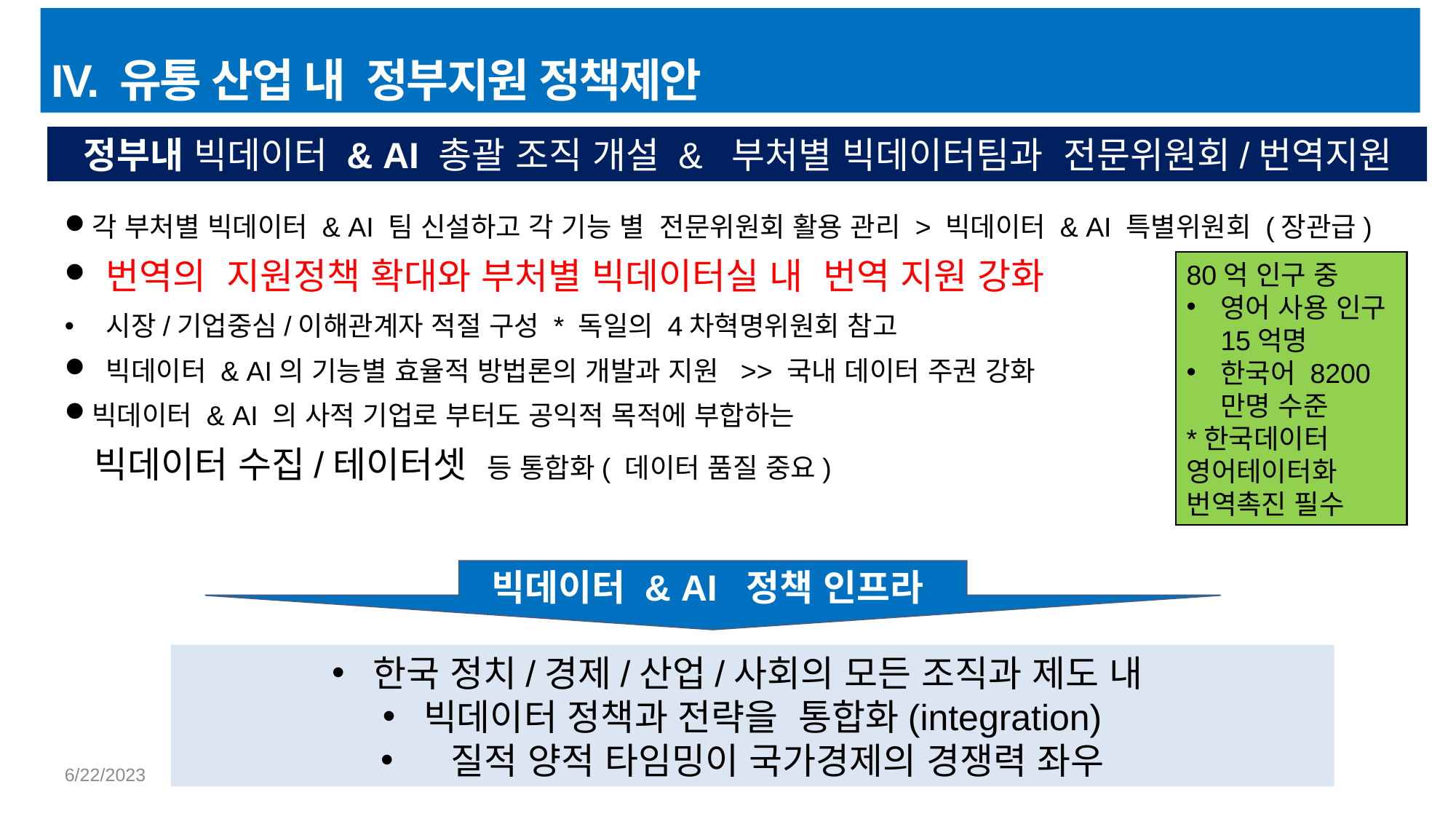

IV. 유통 산업 내  정부지원 정책제안

  정부내 빅데이터 & AI 총괄 조직 개설 &  부처별 빅데이터팀과  전문위원회/번역지원
각 부처별 빅데이터 & AI 팀 신설하고 각 기능 별  전문위원회 활용 관리 > 빅데이터 & AI 특별위원회 (장관급)
 번역의  지원정책 확대와 부처별 빅데이터실 내  번역 지원 강화
 시장/기업중심/이해관계자 적절 구성 * 독일의 4차혁명위원회 참고
 빅데이터 & AI의 기능별 효율적 방법론의 개발과 지원  >> 국내 데이터 주권 강화
빅데이터 & AI 의 사적 기업로 부터도 공익적 목적에 부합하는
   빅데이터 수집/테이터셋  등 통합화( 데이터 품질 중요)
80억 인구 중
영어 사용 인구 15억명
한국어 8200만명 수준
*한국데이터  영어테이터화 번역촉진 필수
빅데이터 & AI  정책 인프라
한국 정치/경제/산업/사회의 모든 조직과 제도 내
빅데이터 정책과 전략을  통합화(integration)
  질적 양적 타임밍이 국가경제의 경쟁력 좌우
6/22/2023